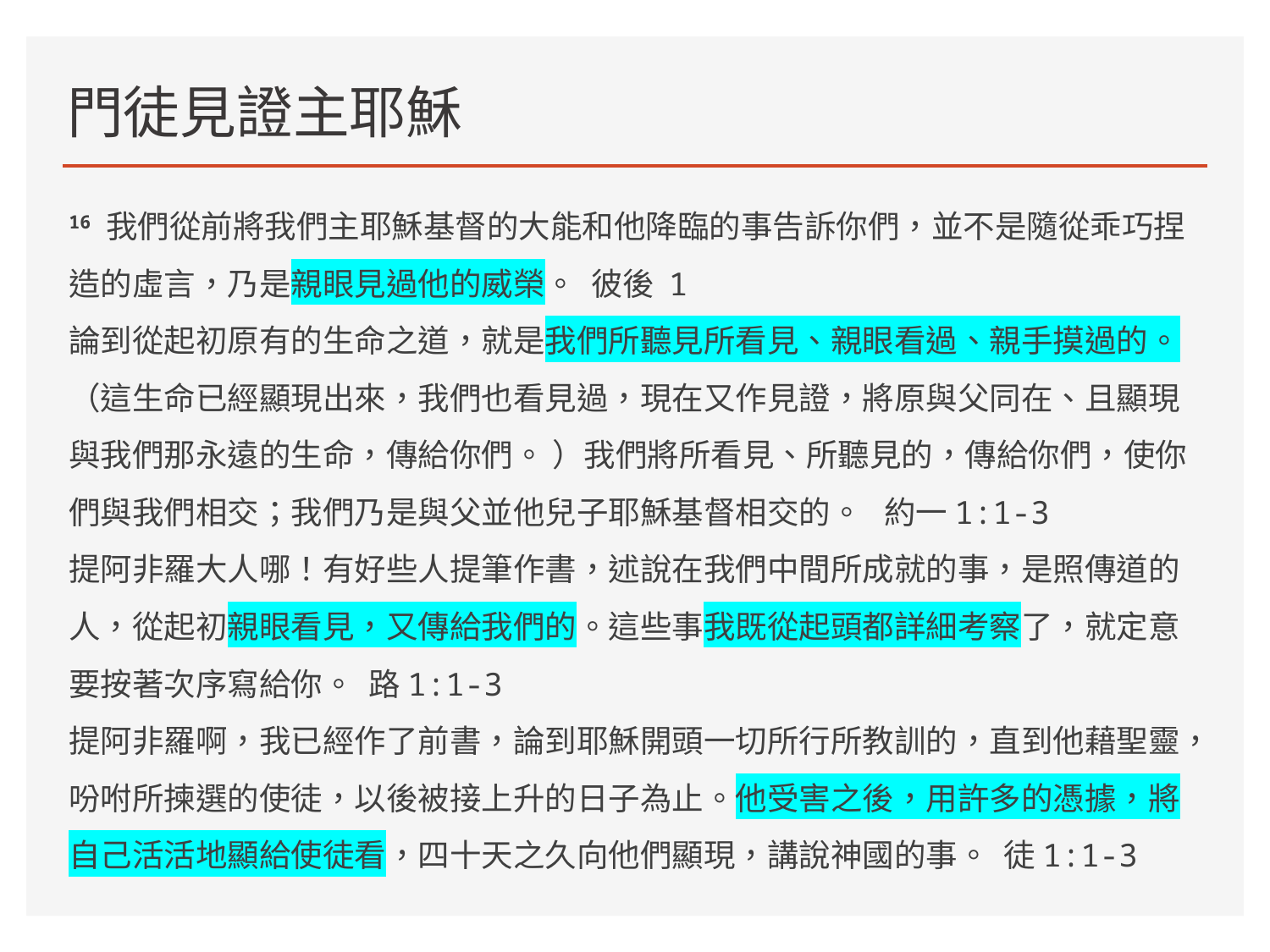

# 門徒見證主耶穌
16 我們從前將我們主耶穌基督的大能和他降臨的事告訴你們，並不是隨從乖巧捏造的虛言，乃是親眼見過他的威榮。  彼後 1
論到從起初原有的生命之道，就是我們所聽見所看見、親眼看過、親手摸過的。 （這生命已經顯現出來，我們也看見過，現在又作見證，將原與父同在、且顯現與我們那永遠的生命，傳給你們。 ）我們將所看見、所聽見的，傳給你們，使你們與我們相交；我們乃是與父並他兒子耶穌基督相交的。   約一1:1-3
提阿非羅大人哪！有好些人提筆作書，述說在我們中間所成就的事，是照傳道的人，從起初親眼看見，又傳給我們的。這些事我既從起頭都詳細考察了，就定意要按著次序寫給你。  路1:1-3
提阿非羅啊，我已經作了前書，論到耶穌開頭一切所行所教訓的，直到他藉聖靈，吩咐所揀選的使徒，以後被接上升的日子為止。他受害之後，用許多的憑據，將自己活活地顯給使徒看，四十天之久向他們顯現，講說神國的事。  徒1:1-3